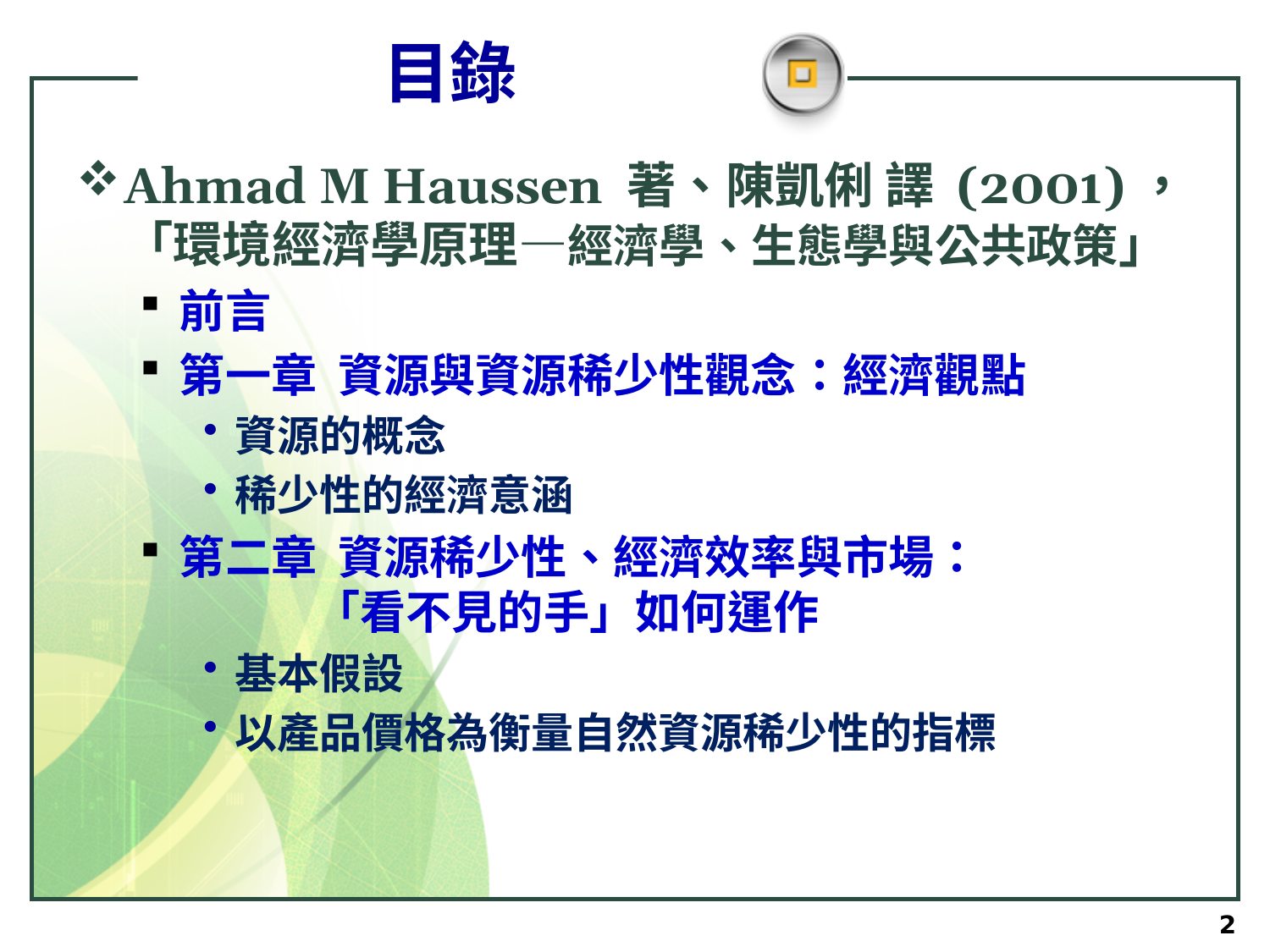

# 目錄
Ahmad M Haussen 著、陳凱俐 譯 (2001)，「環境經濟學原理—經濟學、生態學與公共政策」
前言
第一章  資源與資源稀少性觀念：經濟觀點
資源的概念
稀少性的經濟意涵
第二章  資源稀少性、經濟效率與市場：
             「看不見的手」如何運作
基本假設
以產品價格為衡量自然資源稀少性的指標
2